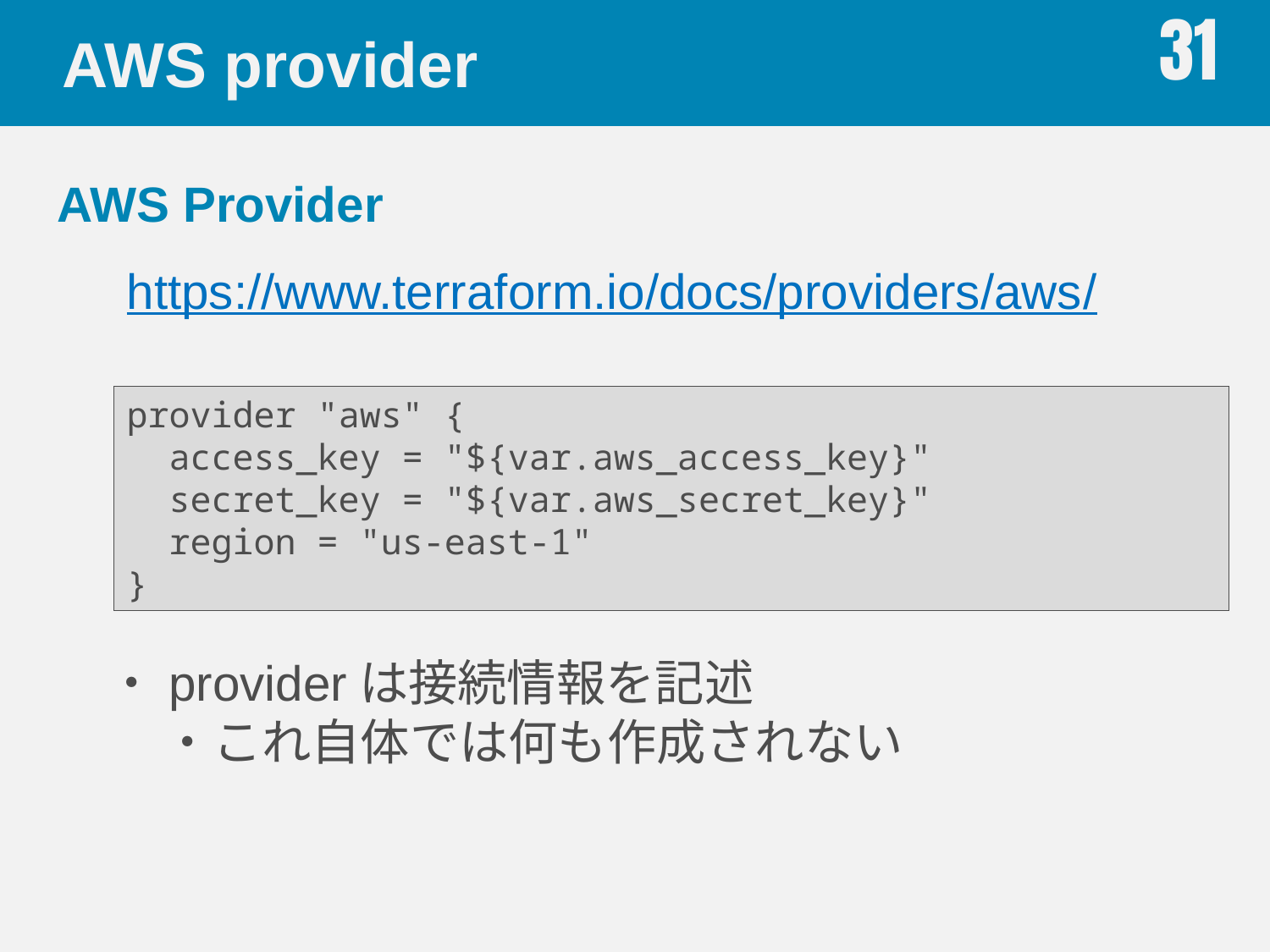

# AWS provider
 31
AWS Provider
https://www.terraform.io/docs/providers/aws/
provider "aws" {
  access_key = "${var.aws_access_key}"
  secret_key = "${var.aws_secret_key}"
  region = "us-east-1"
}
・providerは接続情報を記述
    ・これ自体では何も作成されない